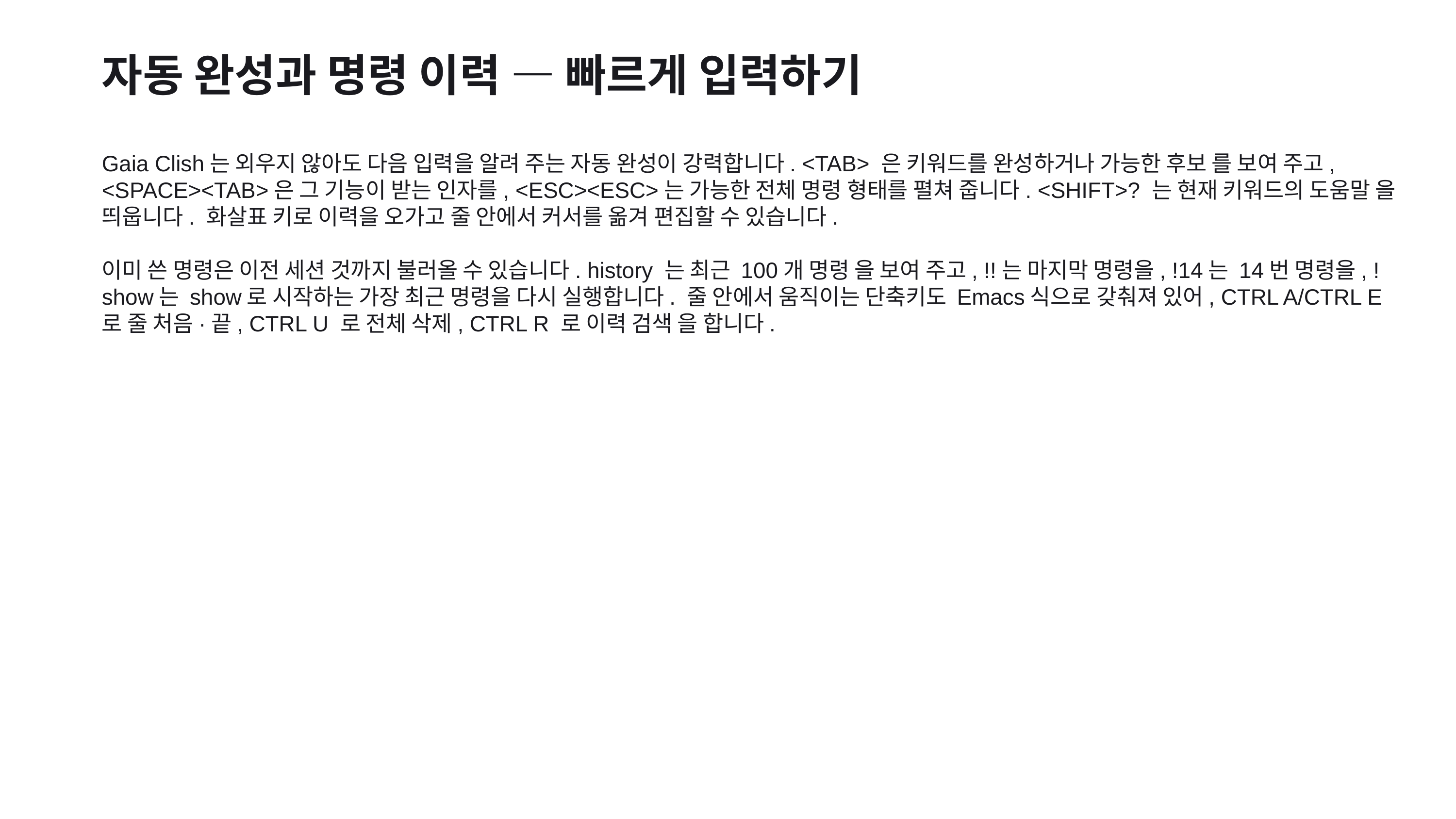

자동 완성과 명령 이력 — 빠르게 입력하기
Gaia Clish는 외우지 않아도 다음 입력을 알려 주는 자동 완성이 강력합니다. <TAB> 은 키워드를 완성하거나 가능한 후보 를 보여 주고, <SPACE><TAB>은 그 기능이 받는 인자를, <ESC><ESC>는 가능한 전체 명령 형태를 펼쳐 줍니다. <SHIFT>? 는 현재 키워드의 도움말 을 띄웁니다. 화살표 키로 이력을 오가고 줄 안에서 커서를 옮겨 편집할 수 있습니다.

이미 쓴 명령은 이전 세션 것까지 불러올 수 있습니다. history 는 최근 100개 명령 을 보여 주고, !!는 마지막 명령을, !14는 14번 명령을, !show는 show로 시작하는 가장 최근 명령을 다시 실행합니다. 줄 안에서 움직이는 단축키도 Emacs식으로 갖춰져 있어, CTRL A/CTRL E 로 줄 처음·끝, CTRL U 로 전체 삭제, CTRL R 로 이력 검색 을 합니다.